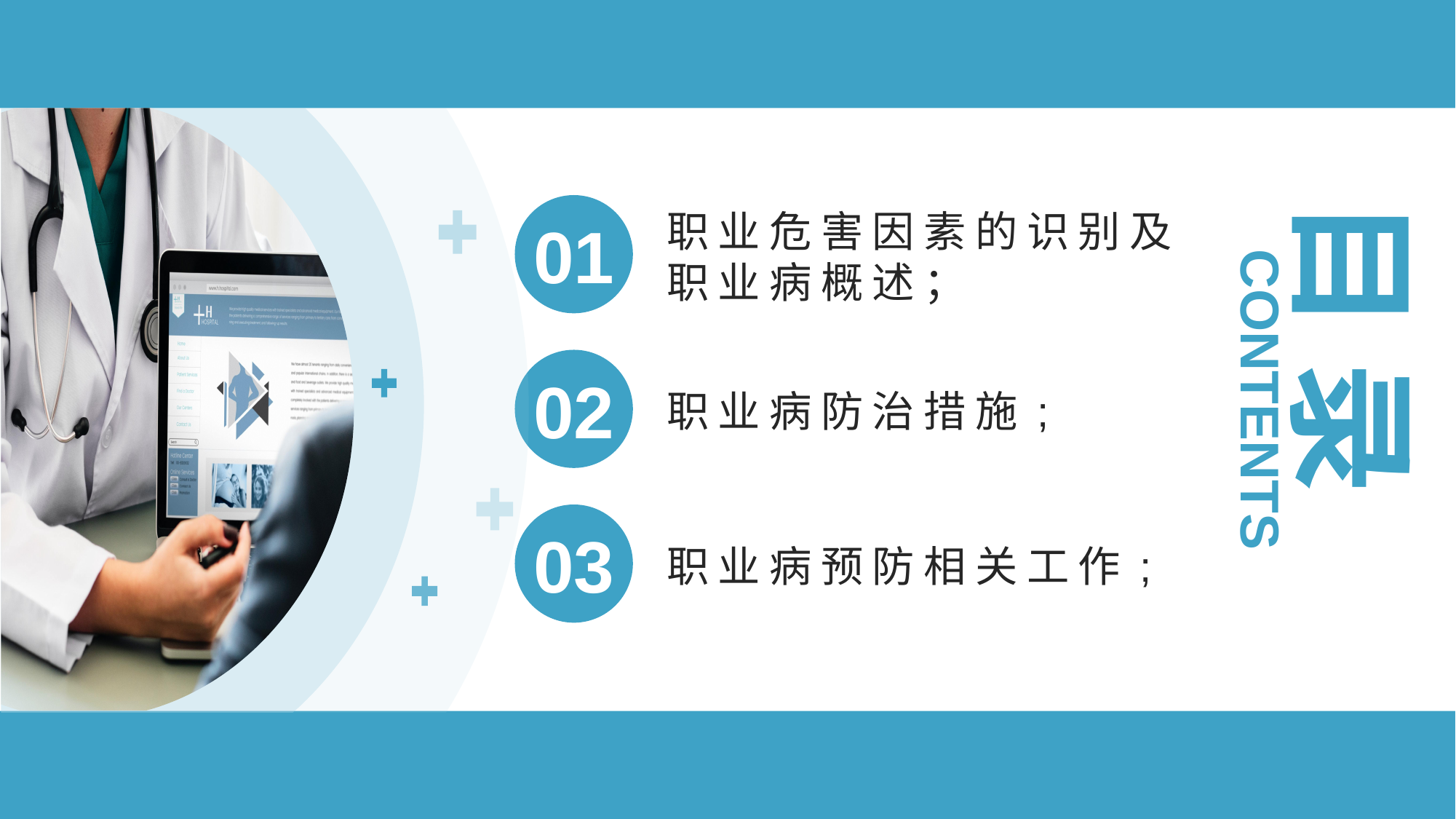

目 录
职业危害因素的识别及职业病概述；

01
CONTENTS
职业病防治措施;

02
职业病预防相关工作;

03